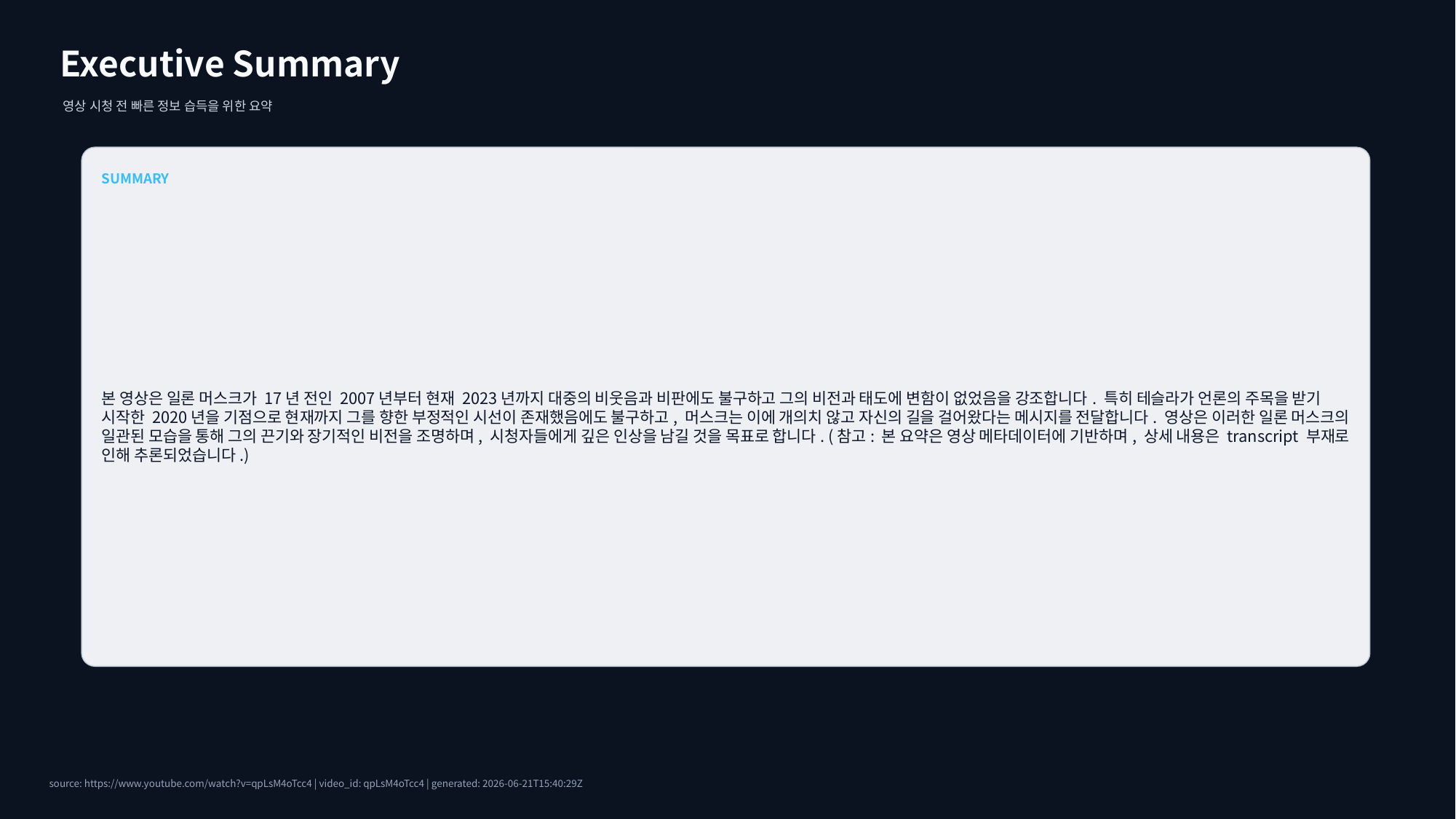

Executive Summary
영상 시청 전 빠른 정보 습득을 위한 요약

SUMMARY
본 영상은 일론 머스크가 17년 전인 2007년부터 현재 2023년까지 대중의 비웃음과 비판에도 불구하고 그의 비전과 태도에 변함이 없었음을 강조합니다. 특히 테슬라가 언론의 주목을 받기 시작한 2020년을 기점으로 현재까지 그를 향한 부정적인 시선이 존재했음에도 불구하고, 머스크는 이에 개의치 않고 자신의 길을 걸어왔다는 메시지를 전달합니다. 영상은 이러한 일론 머스크의 일관된 모습을 통해 그의 끈기와 장기적인 비전을 조명하며, 시청자들에게 깊은 인상을 남길 것을 목표로 합니다. (참고: 본 요약은 영상 메타데이터에 기반하며, 상세 내용은 transcript 부재로 인해 추론되었습니다.)
source: https://www.youtube.com/watch?v=qpLsM4oTcc4 | video_id: qpLsM4oTcc4 | generated: 2026-06-21T15:40:29Z